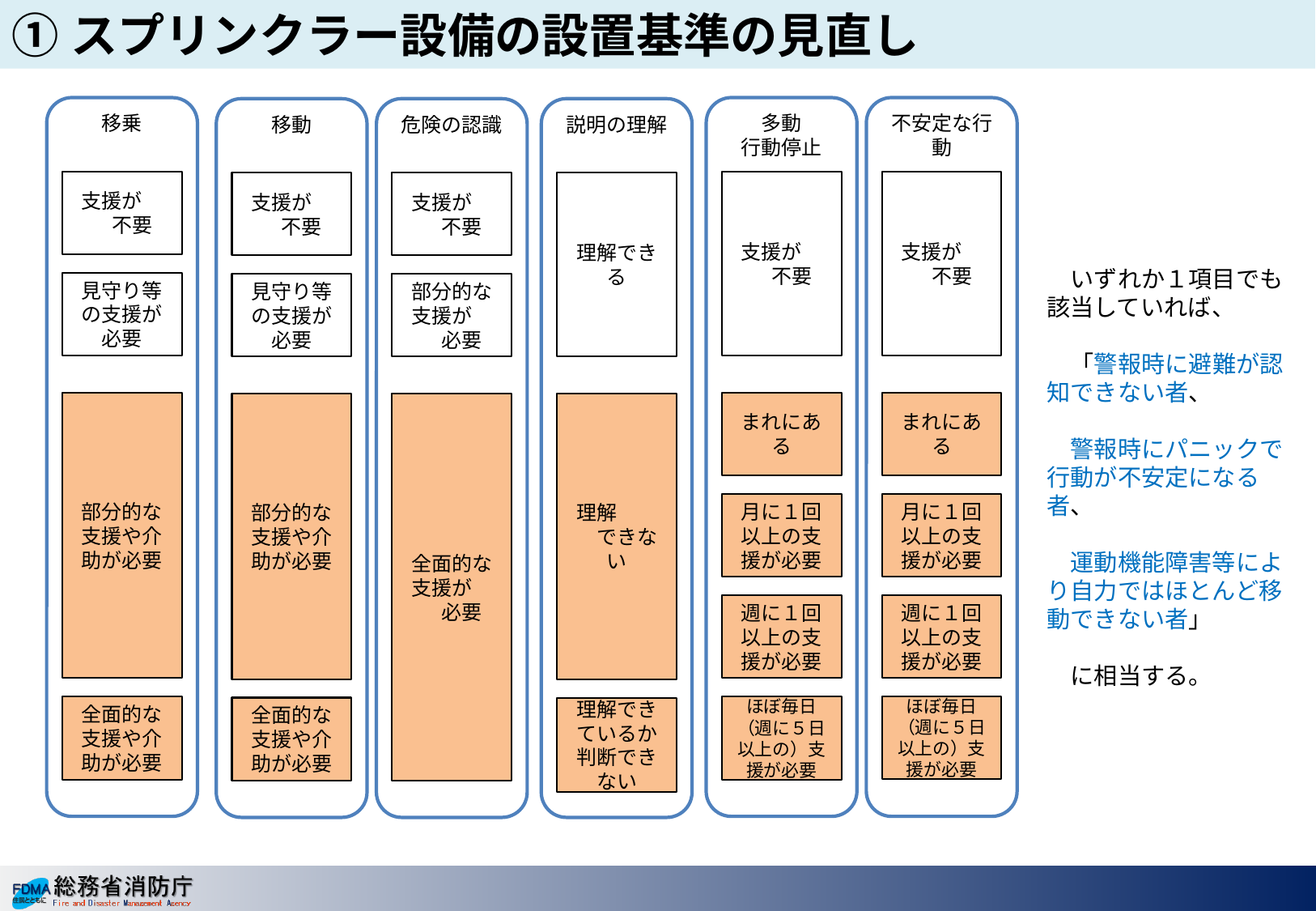

①スプリンクラー設備の設置基準の見直し
移乗
支援が　　不要
見守り等の支援が必要
部分的な支援や介助が必要
全面的な支援や介助が必要
多動
行動停止
支援が　　不要
まれにある
月に１回以上の支援が必要
週に１回以上の支援が必要
ほぼ毎日（週に５日以上の）支援が必要
不安定な行動
支援が　　不要
まれにある
月に１回以上の支援が必要
週に１回以上の支援が必要
ほぼ毎日（週に５日以上の）支援が必要
移動
支援が　　不要
見守り等の支援が必要
部分的な支援や介助が必要
全面的な支援や介助が必要
危険の認識
支援が　　不要
部分的な支援が　　必要
全面的な支援が　　必要
説明の理解
理解できる
理解　　　できない
理解できているか判断できない
　いずれか１項目でも該当していれば、

　「警報時に避難が認知できない者、

　警報時にパニックで行動が不安定になる者、

　運動機能障害等により自力ではほとんど移動できない者」

　に相当する。